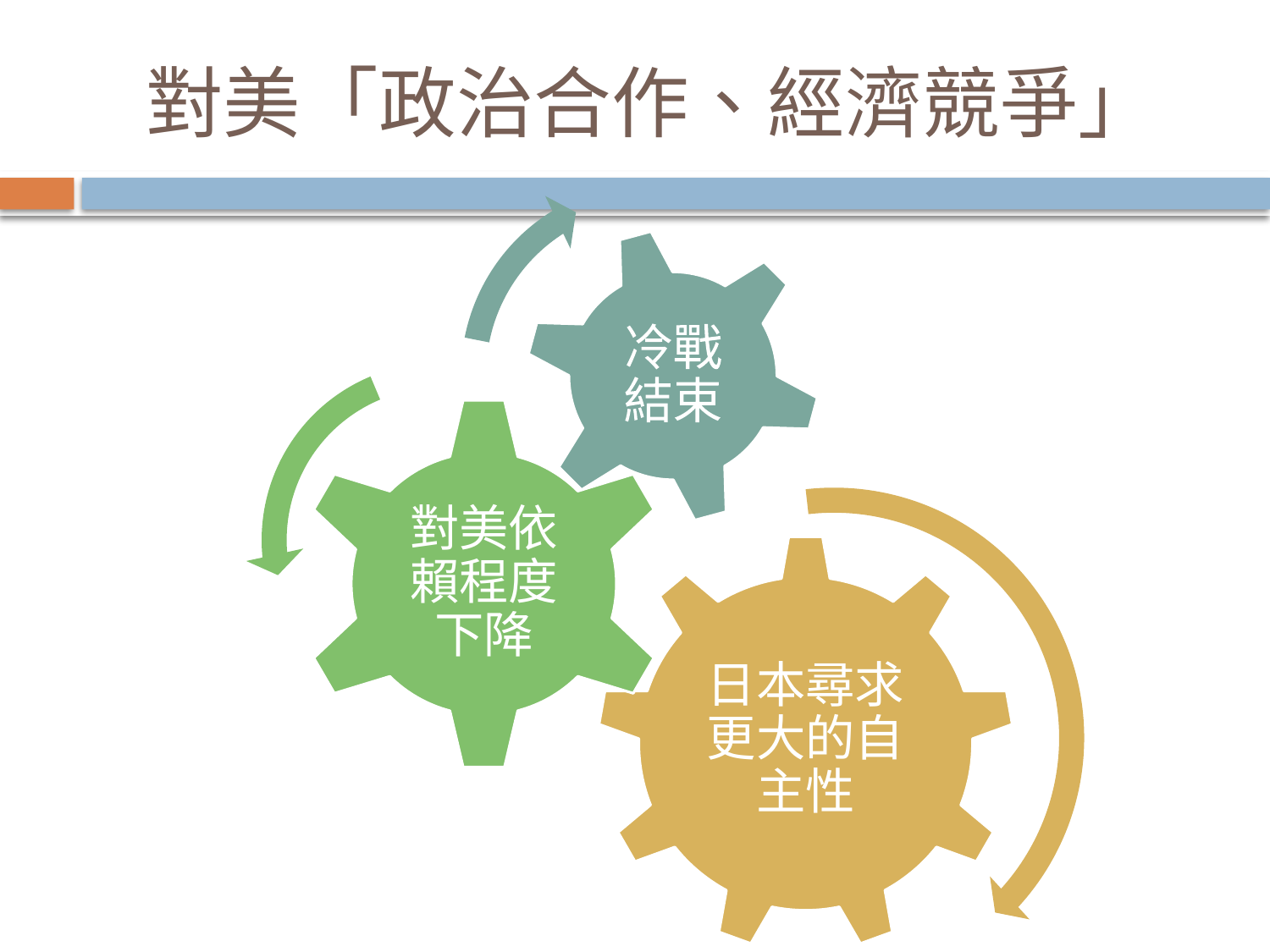

# 對美「政治合作、經濟競爭」
日本尋求更大的自主性
對美依賴程度下降
冷戰結束